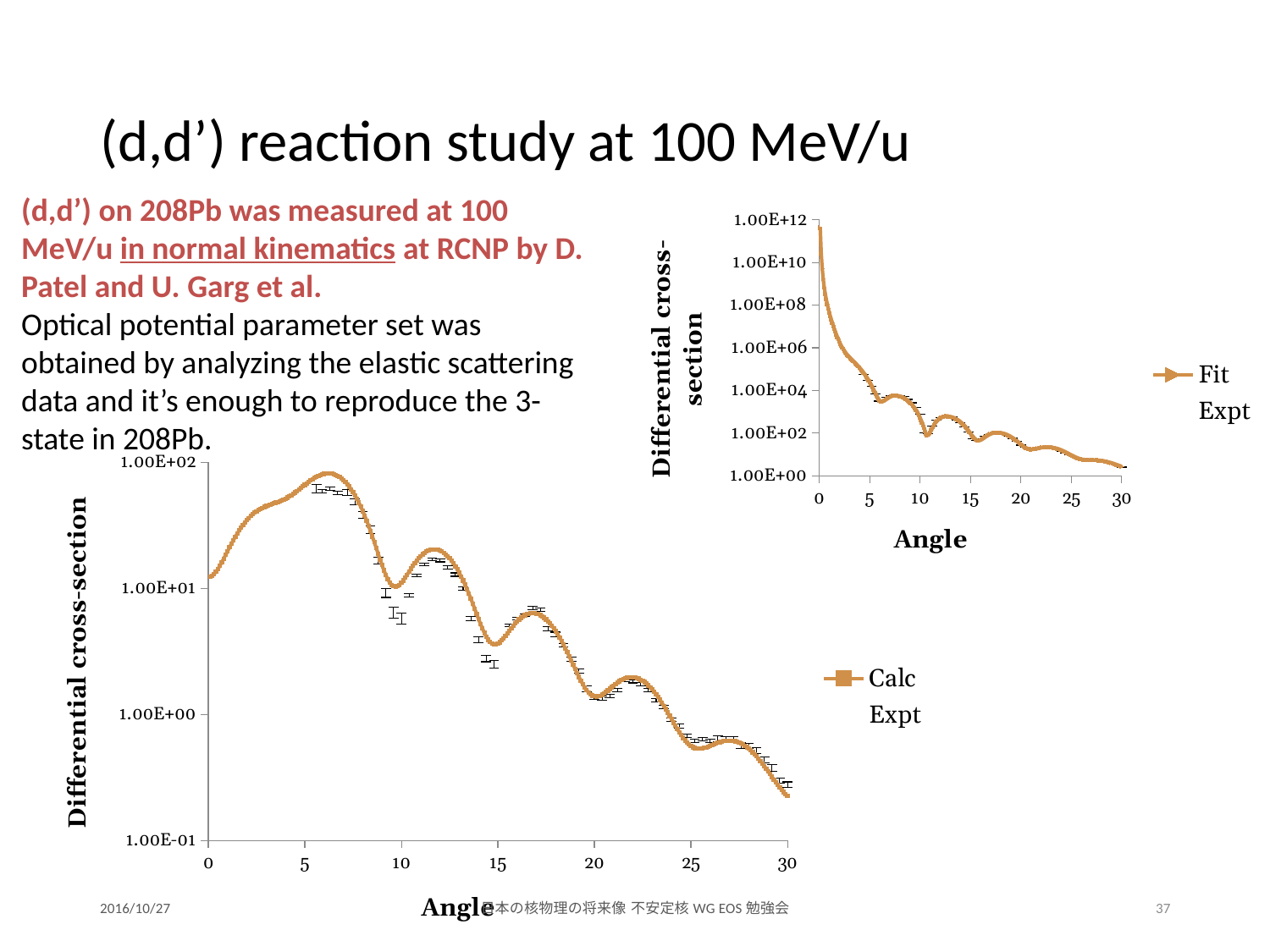

# (d,d’) reaction study at 100 MeV/u
(d,d’) on 208Pb was measured at 100 MeV/u in normal kinematics at RCNP by D. Patel and U. Garg et al.
Optical potential parameter set was obtained by analyzing the elastic scattering data and it’s enough to reproduce the 3- state in 208Pb.

### Chart

| Category |  |  |
|---|---|---|

### Chart

| Category |  |  |
|---|---|---|
2016/10/27
日本の核物理の将来像 不安定核WG EOS勉強会
37